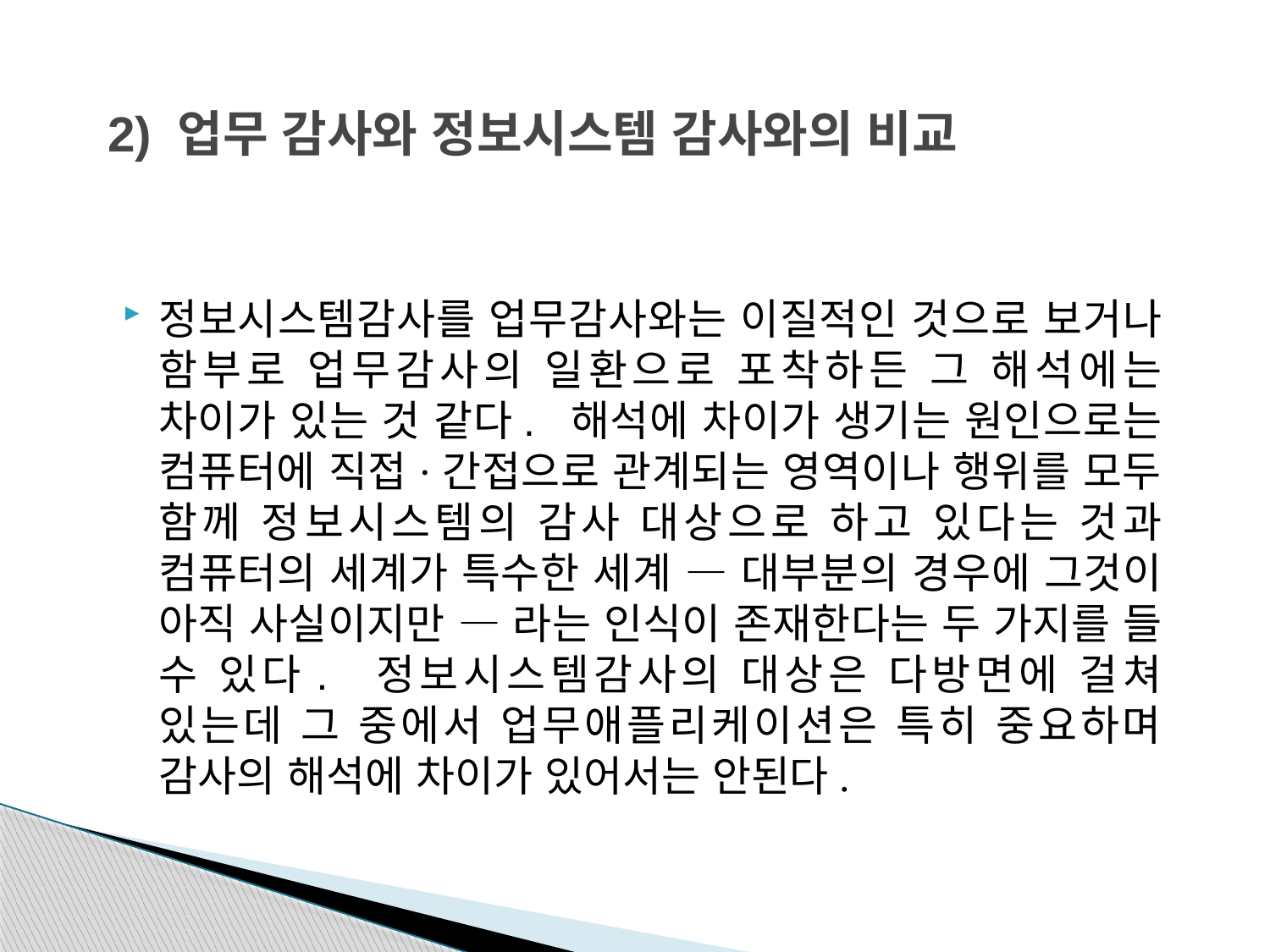

# 2) 업무 감사와 정보시스템 감사와의 비교
정보시스템감사를 업무감사와는 이질적인 것으로 보거나 함부로 업무감사의 일환으로 포착하든 그 해석에는 차이가 있는 것 같다.  해석에 차이가 생기는 원인으로는 컴퓨터에 직접·간접으로 관계되는 영역이나 행위를 모두 함께 정보시스템의 감사 대상으로 하고 있다는 것과 컴퓨터의 세계가 특수한 세계 ― 대부분의 경우에 그것이 아직 사실이지만 ― 라는 인식이 존재한다는 두 가지를 들 수 있다.  정보시스템감사의 대상은 다방면에 걸쳐 있는데 그 중에서 업무애플리케이션은 특히 중요하며 감사의 해석에 차이가 있어서는 안된다.